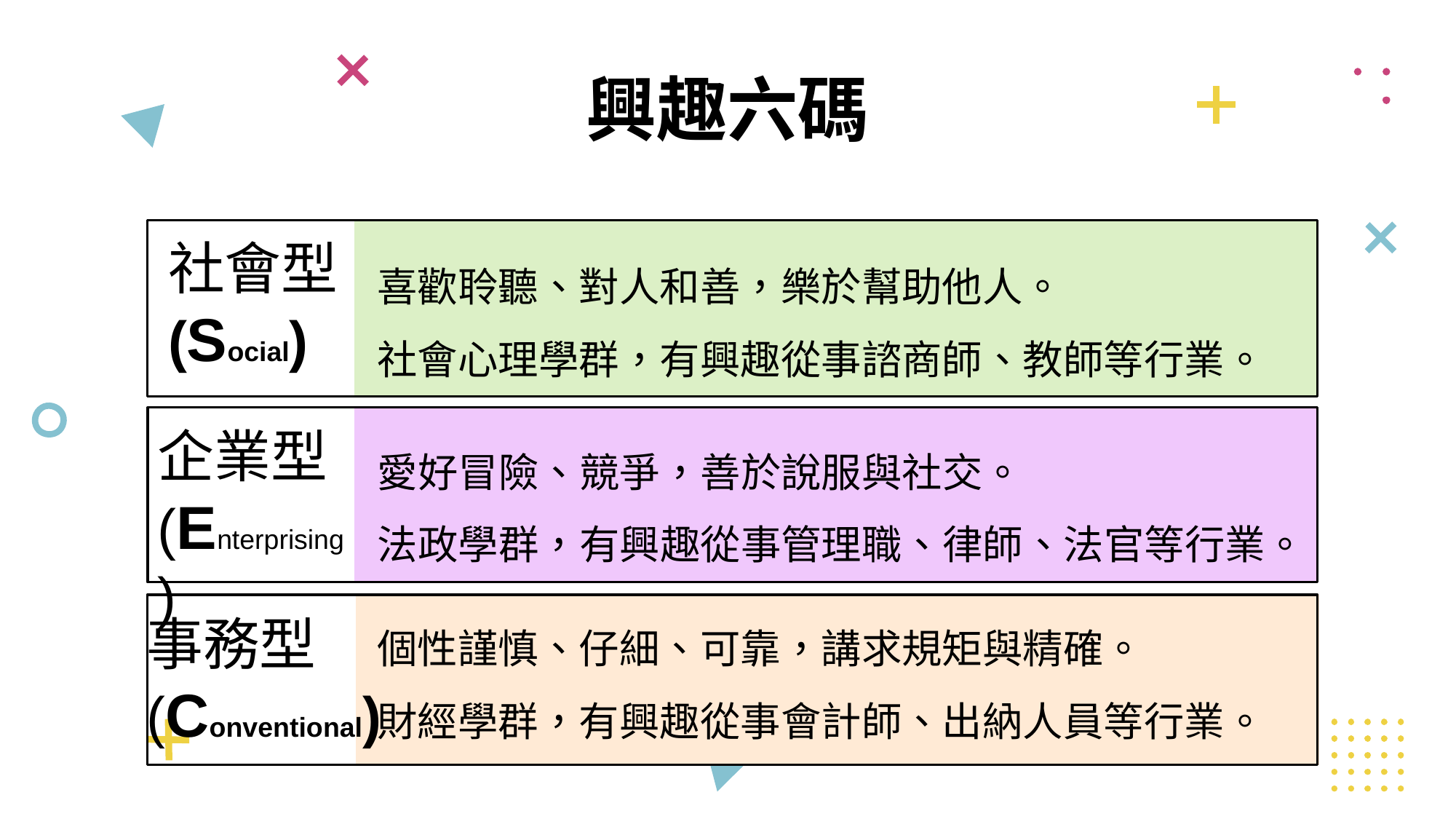

# 興趣六碼

社會型
(Social)
喜歡聆聽、對人和善，樂於幫助他人。
社會心理學群，有興趣從事諮商師、教師等行業。
企業型
(Enterprising)
愛好冒險、競爭，善於說服與社交。
法政學群，有興趣從事管理職、律師、法官等行業。
個性謹慎、仔細、可靠，講求規矩與精確。
財經學群，有興趣從事會計師、出納人員等行業。
事務型
(Conventional)